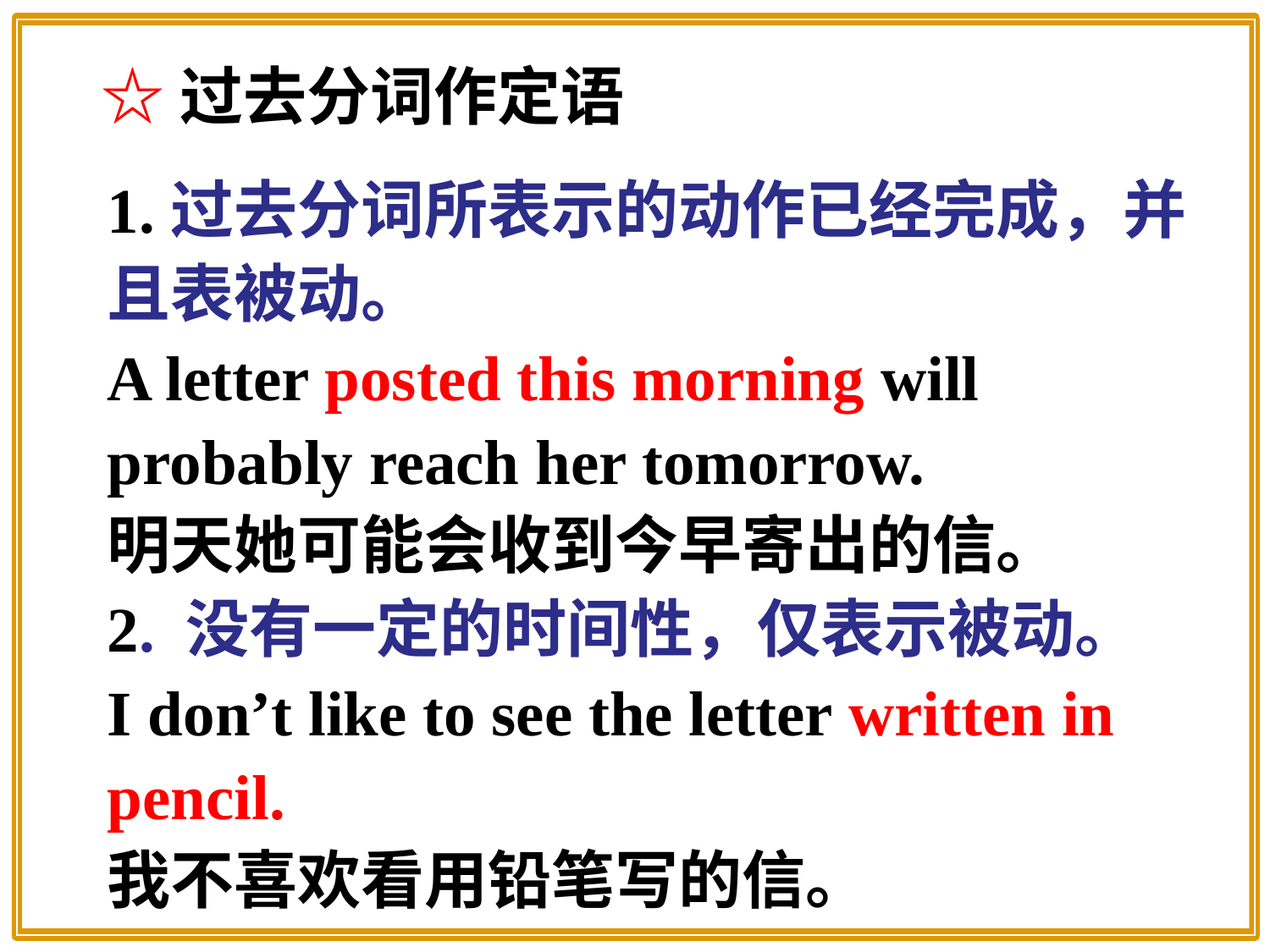

☆过去分词作定语
1.过去分词所表示的动作已经完成，并且表被动。
A letter posted this morning will probably reach her tomorrow.
明天她可能会收到今早寄出的信。
2. 没有一定的时间性，仅表示被动。
I don’t like to see the letter written in pencil.
我不喜欢看用铅笔写的信。